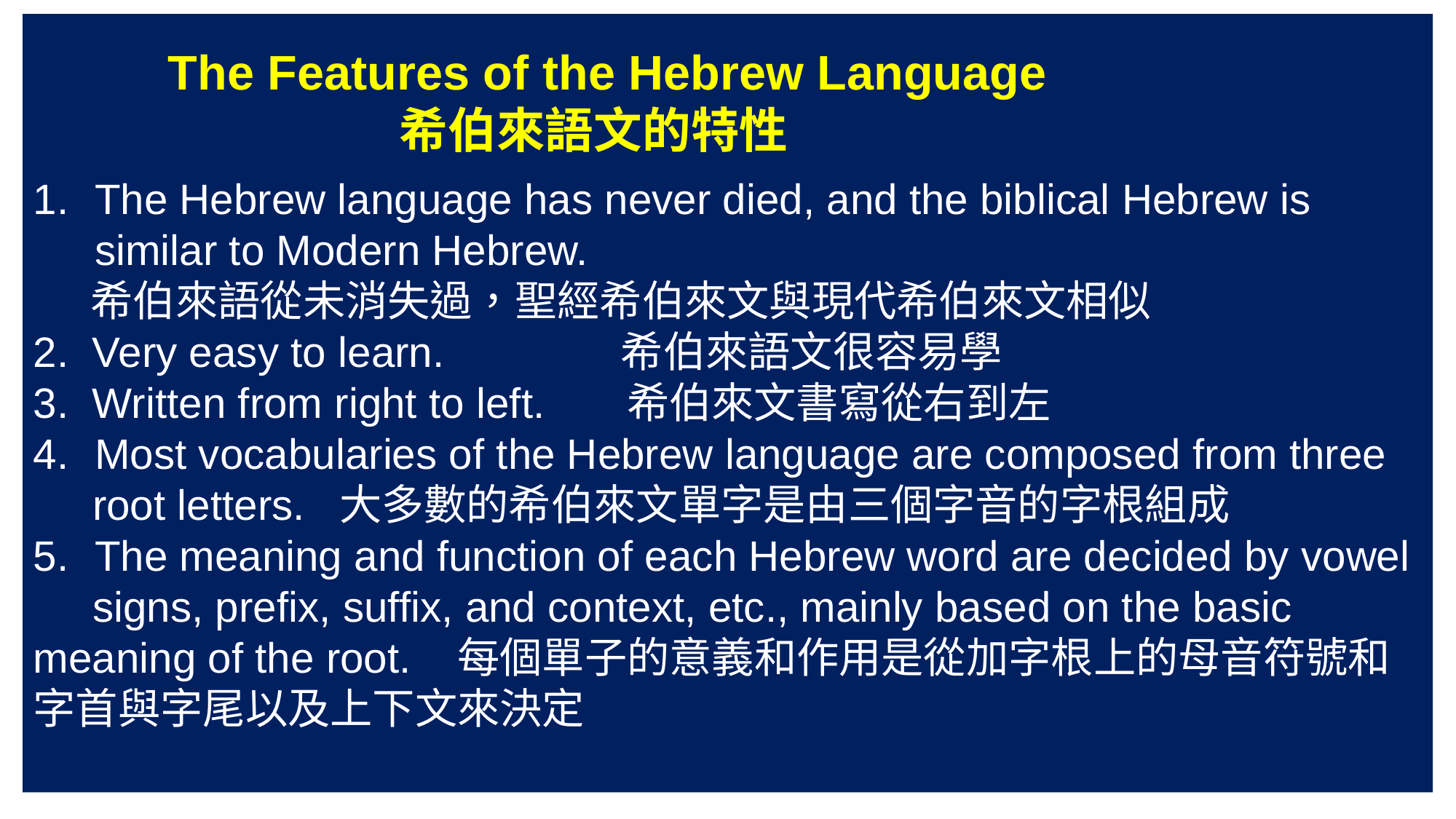

The Features of the Hebrew Language                           			  希伯來語文的特性

The Hebrew language has never died, and the biblical Hebrew is similar to Modern Hebrew.
     希伯來語從未消失過，聖經希伯來文與現代希伯來文相似
2.  Very easy to learn.              希伯來語文很容易學
3.  Written from right to left.      希伯來文書寫從右到左
Most vocabularies of the Hebrew language are composed from three
     root letters.  大多數的希伯來文單字是由三個字音的字根組成
The meaning and function of each Hebrew word are decided by vowel
     signs, prefix, suffix, and context, etc., mainly based on the basic meaning of the root.   每個單子的意義和作用是從加字根上的母音符號和字首與字尾以及上下文來決定